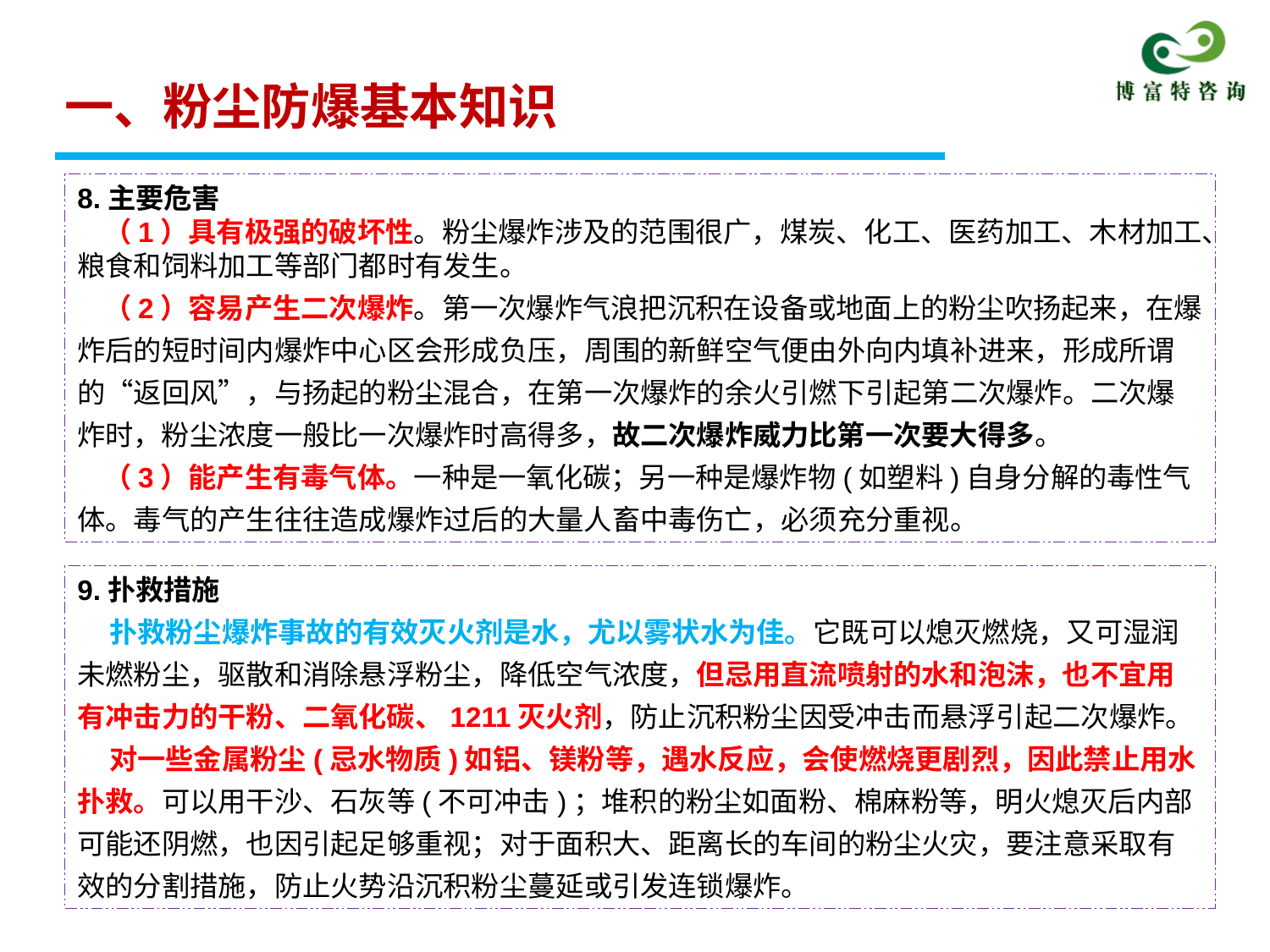

一、粉尘防爆基本知识
8.主要危害
   （1）具有极强的破坏性。粉尘爆炸涉及的范围很广，煤炭、化工、医药加工、木材加工、粮食和饲料加工等部门都时有发生。
   （2）容易产生二次爆炸。第一次爆炸气浪把沉积在设备或地面上的粉尘吹扬起来，在爆炸后的短时间内爆炸中心区会形成负压，周围的新鲜空气便由外向内填补进来，形成所谓的“返回风”，与扬起的粉尘混合，在第一次爆炸的余火引燃下引起第二次爆炸。二次爆炸时，粉尘浓度一般比一次爆炸时高得多，故二次爆炸威力比第一次要大得多。
   （3）能产生有毒气体。一种是一氧化碳；另一种是爆炸物(如塑料)自身分解的毒性气体。毒气的产生往往造成爆炸过后的大量人畜中毒伤亡，必须充分重视。
9.扑救措施
    扑救粉尘爆炸事故的有效灭火剂是水，尤以雾状水为佳。它既可以熄灭燃烧，又可湿润未燃粉尘，驱散和消除悬浮粉尘，降低空气浓度，但忌用直流喷射的水和泡沫，也不宜用有冲击力的干粉、二氧化碳、1211灭火剂，防止沉积粉尘因受冲击而悬浮引起二次爆炸。
    对一些金属粉尘(忌水物质)如铝、镁粉等，遇水反应，会使燃烧更剧烈，因此禁止用水扑救。可以用干沙、石灰等(不可冲击)；堆积的粉尘如面粉、棉麻粉等，明火熄灭后内部可能还阴燃，也因引起足够重视；对于面积大、距离长的车间的粉尘火灾，要注意采取有效的分割措施，防止火势沿沉积粉尘蔓延或引发连锁爆炸。